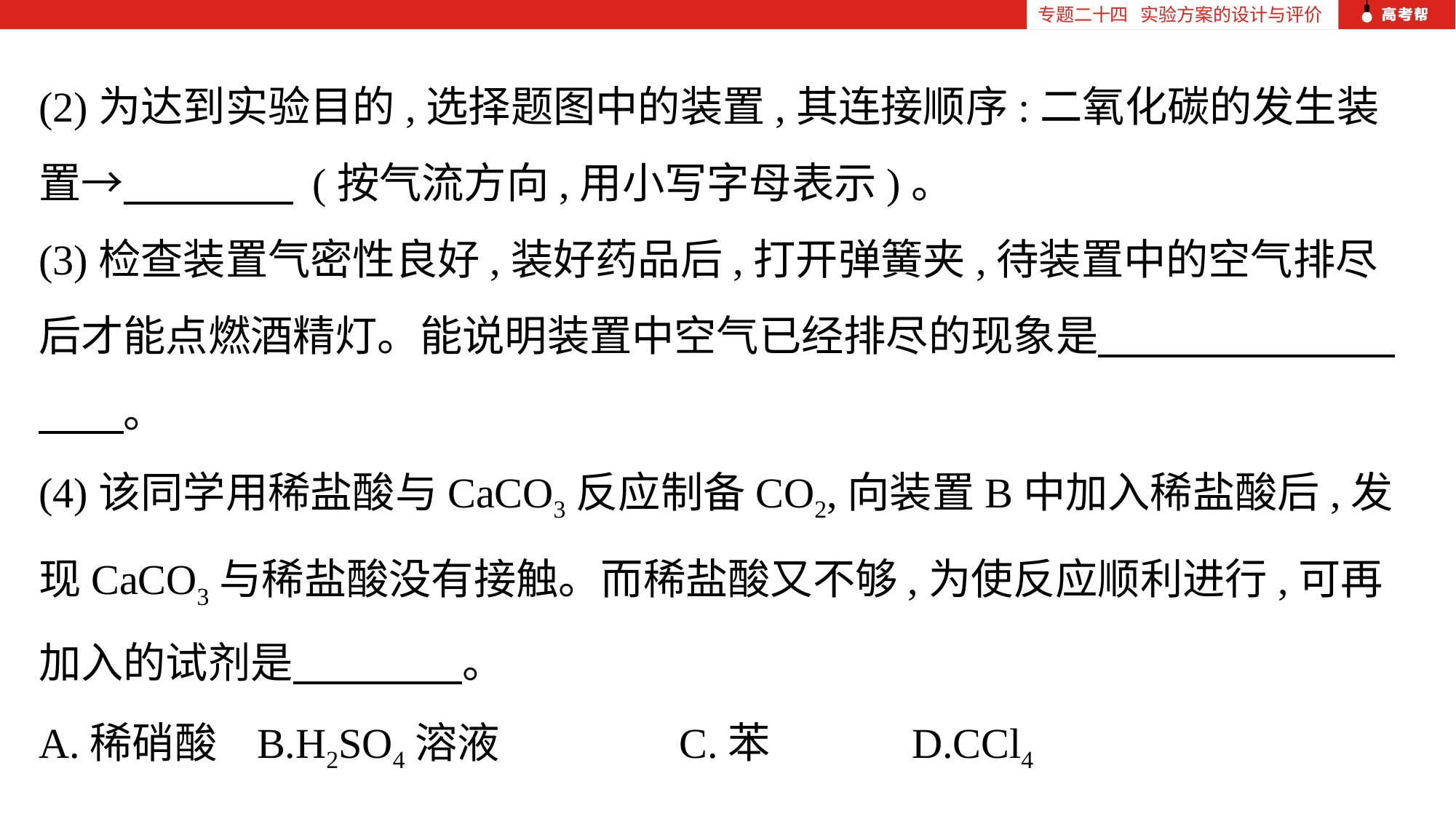

专题二十四   实验方案的设计与评价
(2)为达到实验目的,选择题图中的装置,其连接顺序:二氧化碳的发生装置→　　　　 (按气流方向,用小写字母表示)。
(3)检查装置气密性良好,装好药品后,打开弹簧夹,待装置中的空气排尽后才能点燃酒精灯。能说明装置中空气已经排尽的现象是　　　　　　　　　。
(4)该同学用稀盐酸与CaCO3反应制备CO2,向装置B中加入稀盐酸后,发现CaCO3与稀盐酸没有接触。而稀盐酸又不够,为使反应顺利进行,可再加入的试剂是　　　　。
A.稀硝酸	B.H2SO4溶液	　　C.苯      	D.CCl4